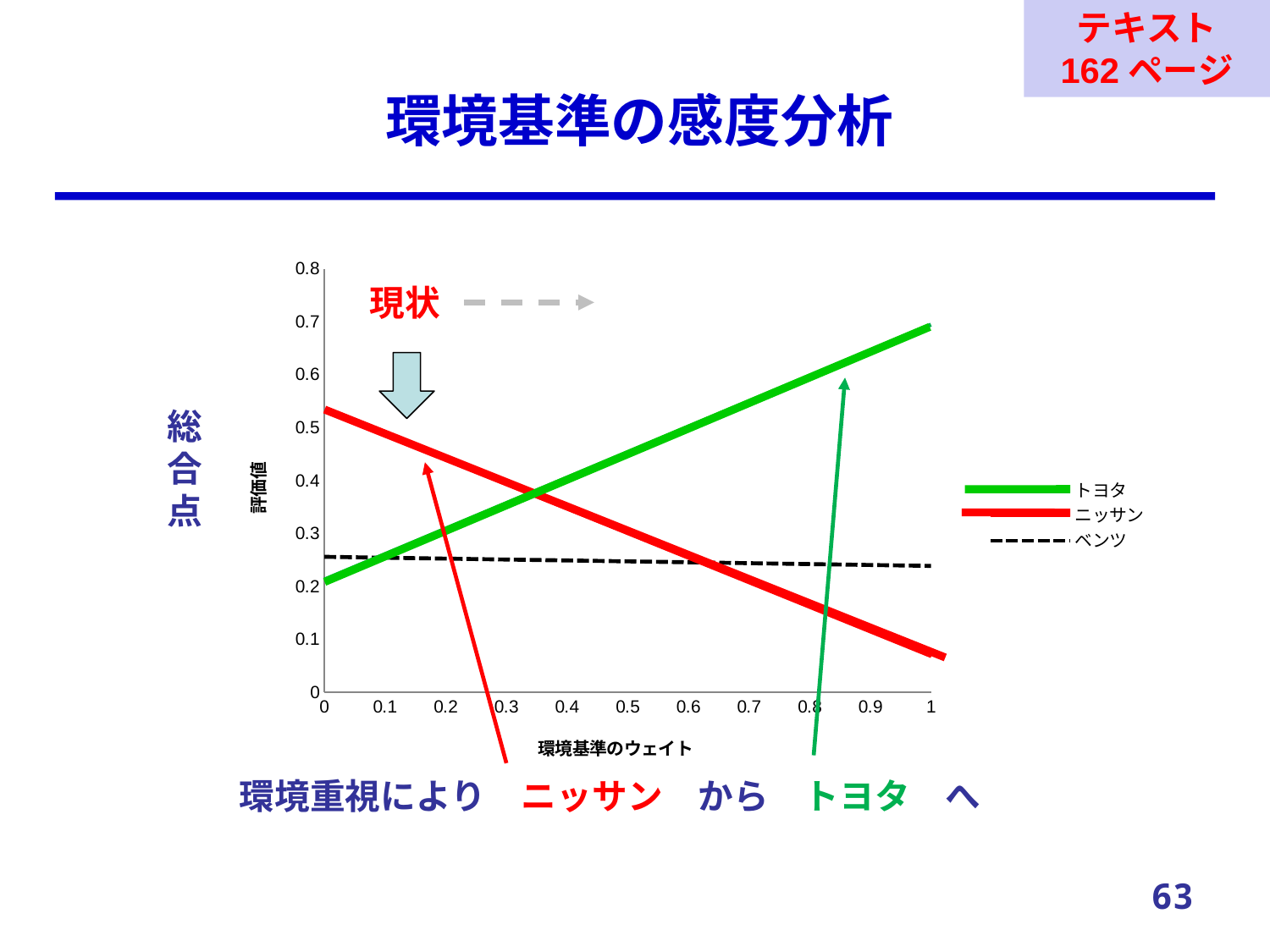

テキスト
162ページ
# 環境基準の感度分析

### Chart

| Category | トヨタ | ニッサン | ベンツ |
|---|---|---|---|
現状

総合点

環境重視により　ニッサン　から　トヨタ　へ
63